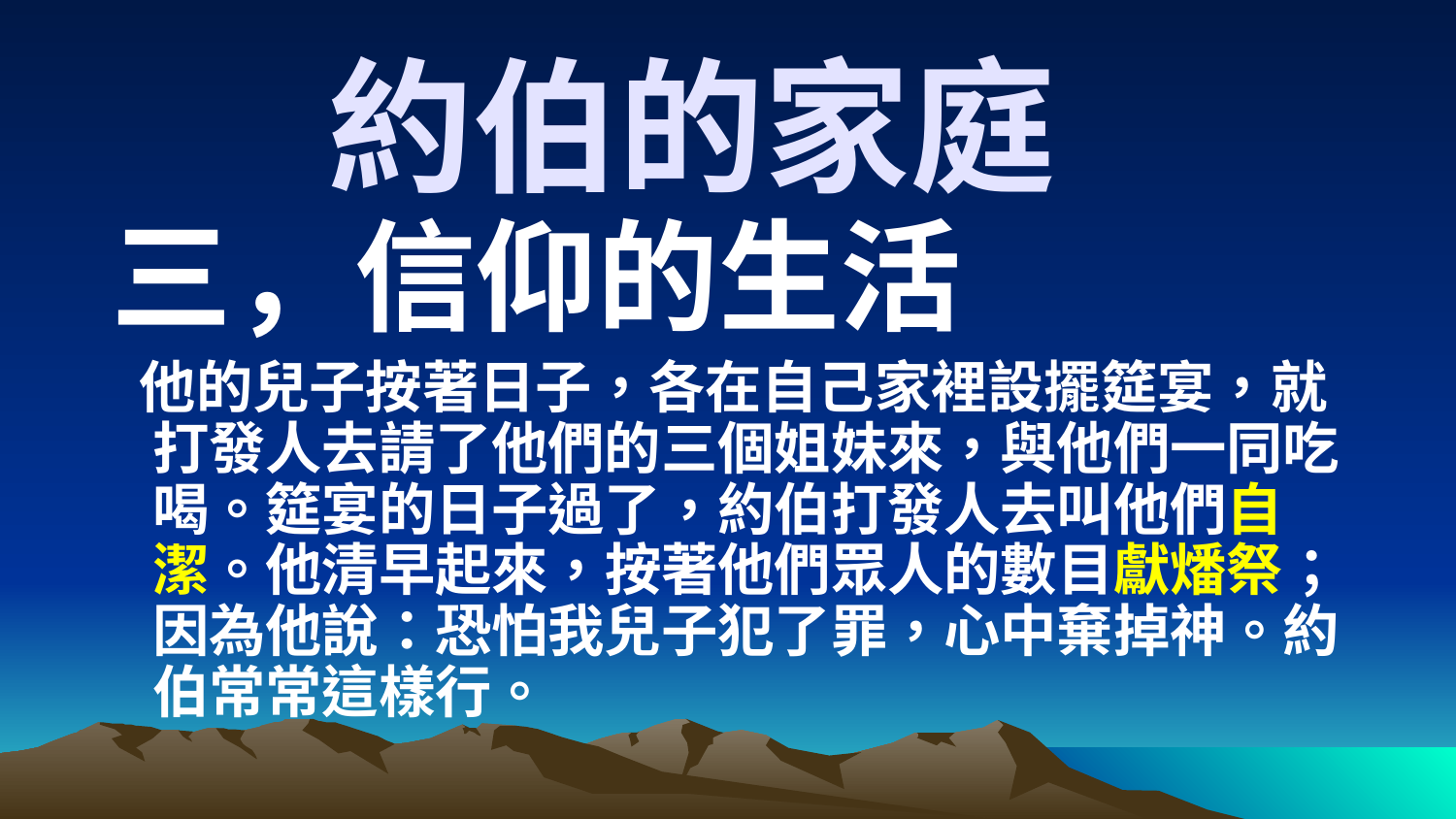

# 約伯的家庭
三，信仰的生活
  他的兒子按著日子，各在自己家裡設擺筵宴，就打發人去請了他們的三個姐妹來，與他們一同吃喝。筵宴的日子過了，約伯打發人去叫他們自潔。他清早起來，按著他們眾人的數目獻燔祭；因為他說：恐怕我兒子犯了罪，心中棄掉神。約伯常常這樣行。